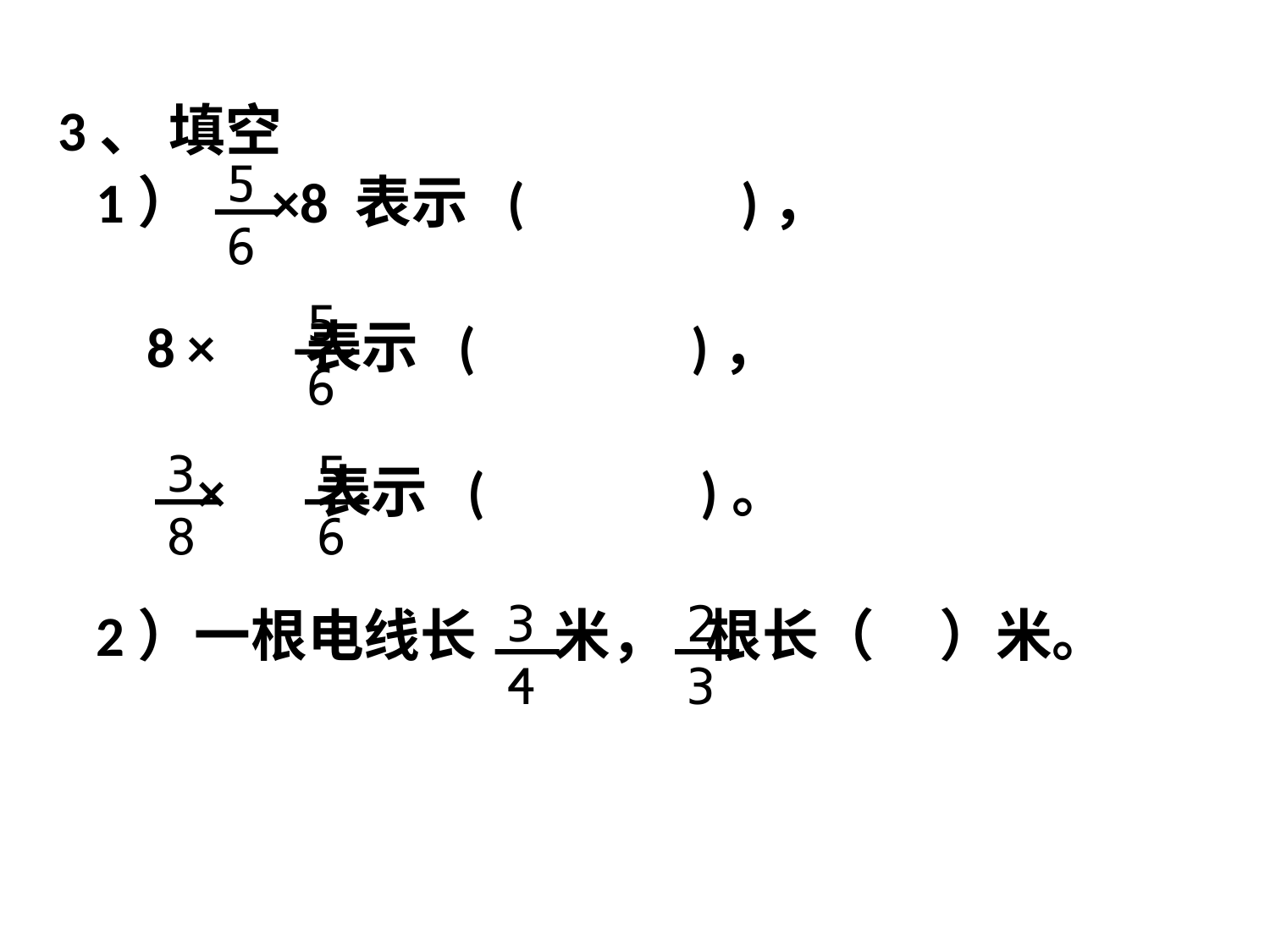

3、 填空
   1）     ×8 表示  (                 )，

       8 ×      表示  (                 )，

           ×      表示  (                 )。

   2）一根电线长      米，   根长（     ）米。

5
6

5
6

3
8

5
6

3
4

2
3